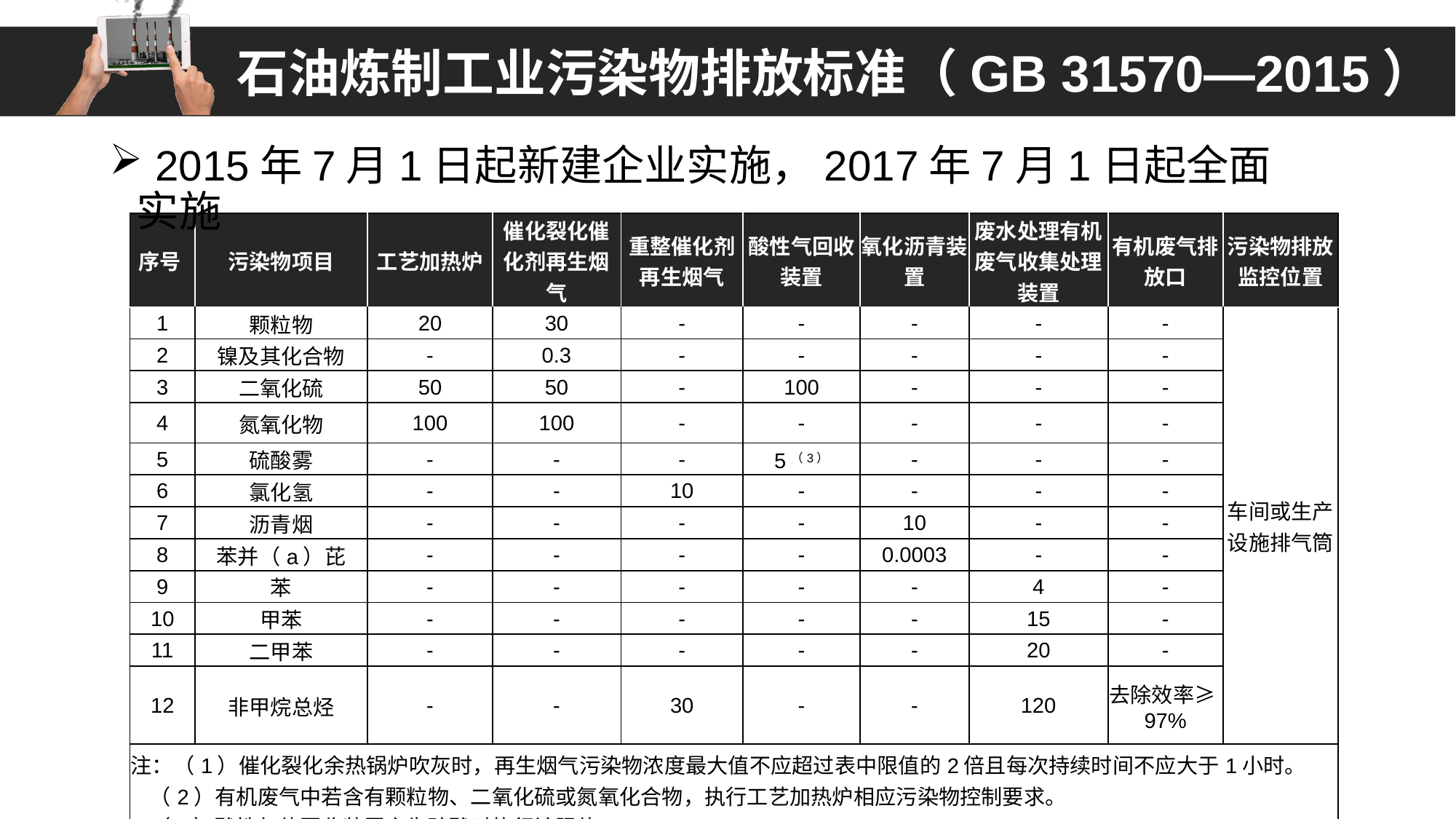

石油炼制工业污染物排放标准（GB 31570—2015）
 2015年7月1日起新建企业实施，2017年7月1日起全面实施
| 序号 | 污染物项目 | 工艺加热炉 | 催化裂化催化剂再生烟气 | 重整催化剂再生烟气 | 酸性气回收装置 | 氧化沥青装置 | 废水处理有机废气收集处理装置 | 有机废气排放口 | 污染物排放监控位置 |
| --- | --- | --- | --- | --- | --- | --- | --- | --- | --- |
| 1 | 颗粒物 | 20 | 30 | - | - | - | - | - | 车间或生产设施排气筒 |
| 2 | 镍及其化合物 | - | 0.3 | - | - | - | - | - |  |
| 3 | 二氧化硫 | 50 | 50 | - | 100 | - | - | - |  |
| 4 | 氮氧化物 | 100 | 100 | - | - | - | - | - |  |
| 5 | 硫酸雾 | - | - | - | 5（3） | - | - | - |  |
| 6 | 氯化氢 | - | - | 10 | - | - | - | - |  |
| 7 | 沥青烟 | - | - | - | - | 10 | - | - |  |
| 8 | 苯并（a）芘 | - | - | - | - | 0.0003 | - | - |  |
| 9 | 苯 | - | - | - | - | - | 4 | - |  |
| 10 | 甲苯 | - | - | - | - | - | 15 | - |  |
| 11 | 二甲苯 | - | - | - | - | - | 20 | - |  |
| 12 | 非甲烷总烃 | - | - | 30 | - | - | 120 | 去除效率≥97% |  |
| 注：（1）催化裂化余热锅炉吹灰时，再生烟气污染物浓度最大值不应超过表中限值的2倍且每次持续时间不应大于1小时。 （2）有机废气中若含有颗粒物、二氧化硫或氮氧化合物，执行工艺加热炉相应污染物控制要求。 （3）酸性气体回收装置产生硫酸时执行该限值。 |  |  |  |  |  |  |  |  |  |